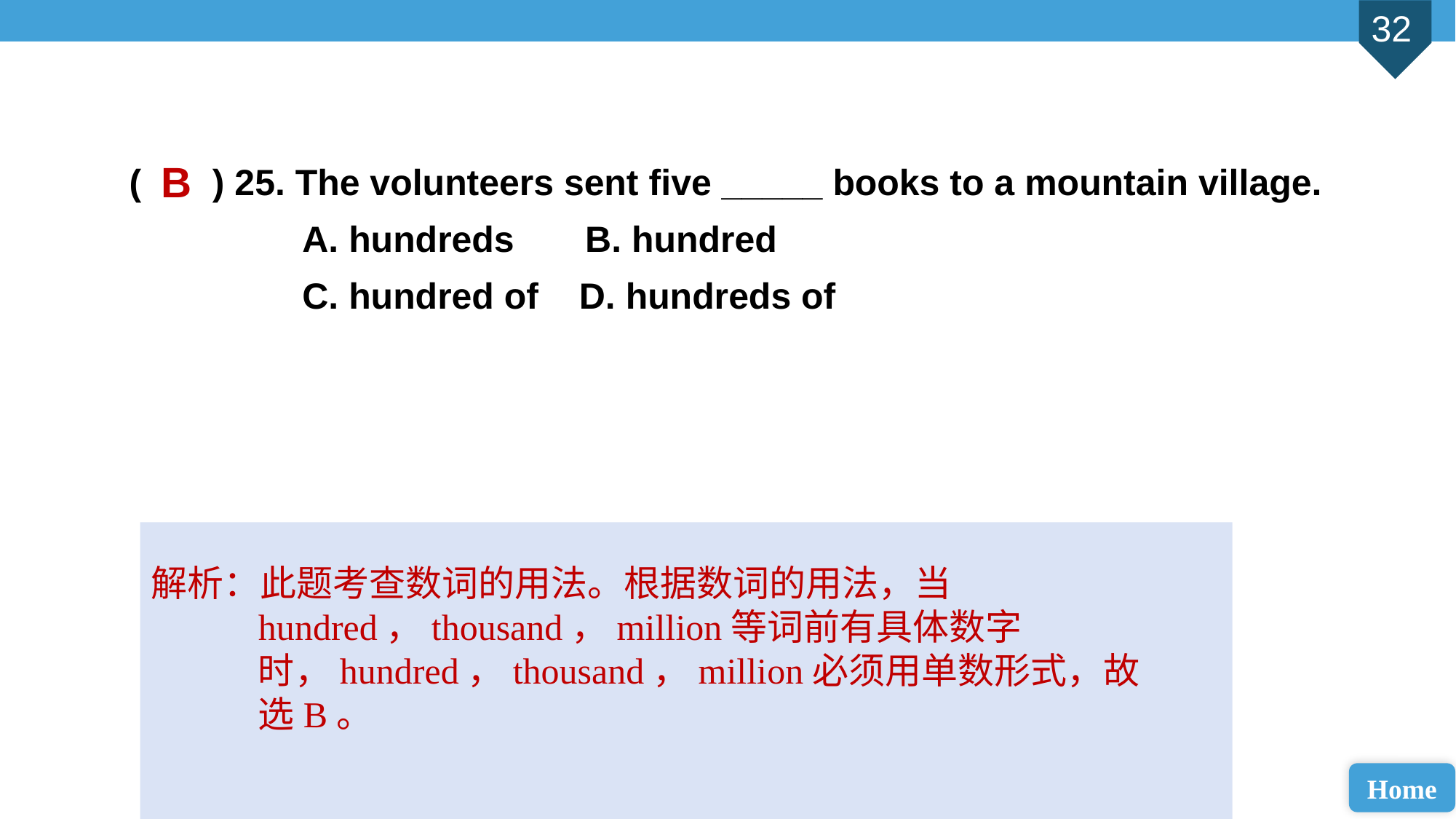

(       ) 25. The volunteers sent five _____ books to a mountain village.
                 A. hundreds       B. hundred
                 C. hundred of    D. hundreds of
B

解析：此题考查数词的用法。根据数词的用法，当hundred，thousand，million等词前有具体数字时，hundred，thousand，million必须用单数形式，故选B。